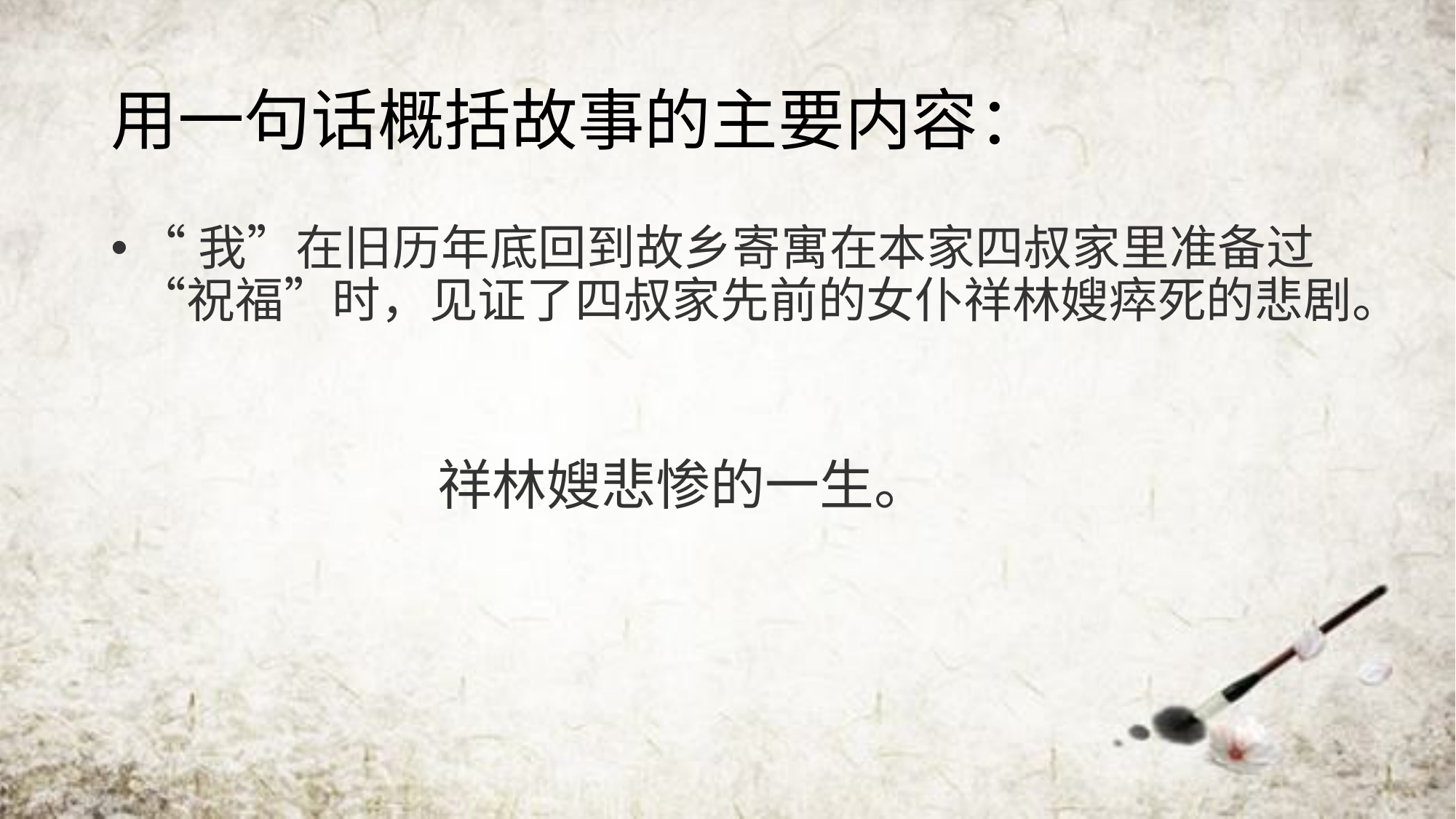

# 用一句话概括故事的主要内容：
“我”在旧历年底回到故乡寄寓在本家四叔家里准备过“祝福”时，见证了四叔家先前的女仆祥林嫂瘁死的悲剧。

祥林嫂悲惨的一生。